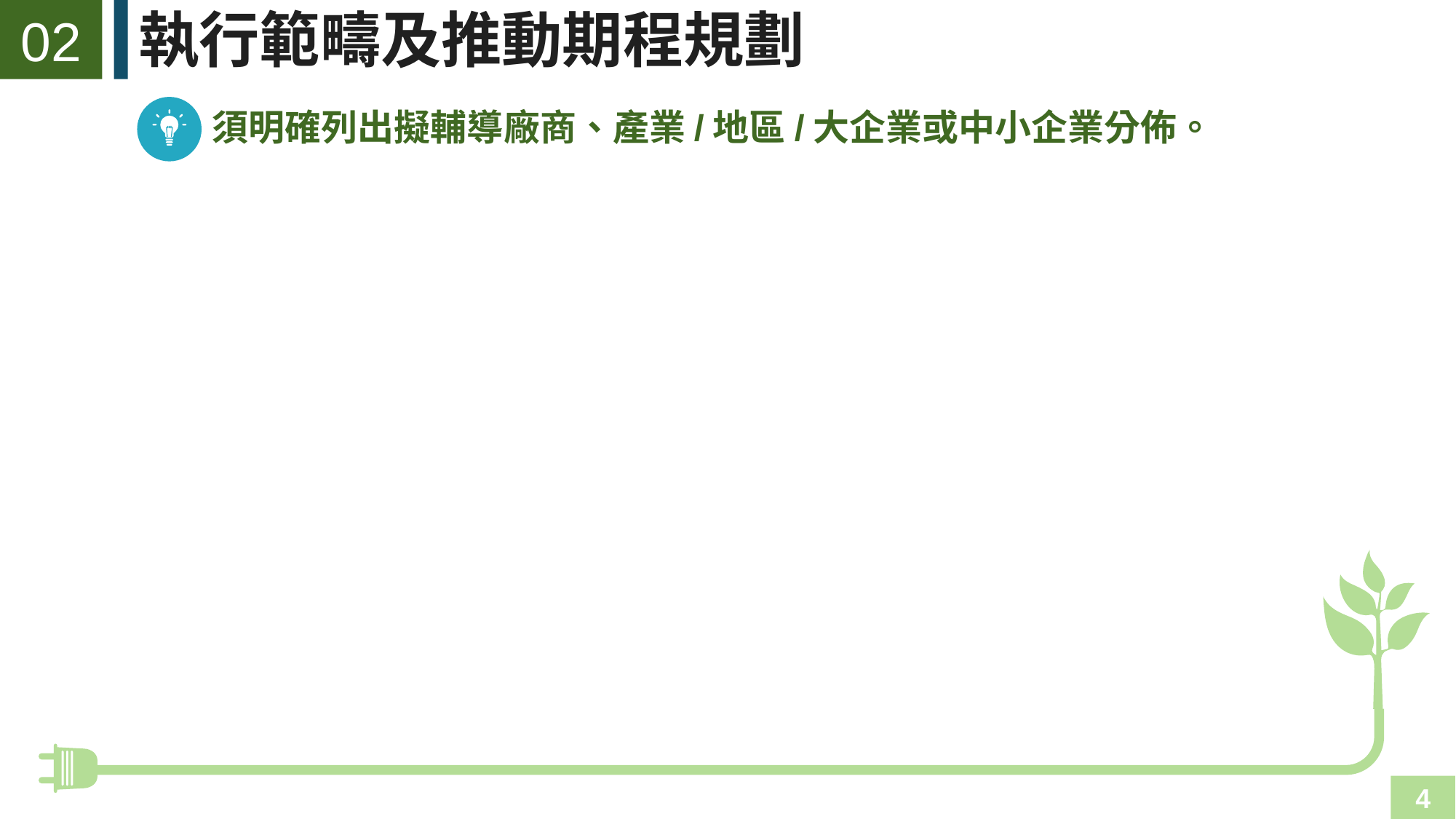

02
執行範疇及推動期程規劃

須明確列出擬輔導廠商、產業/地區/大企業或中小企業分佈。